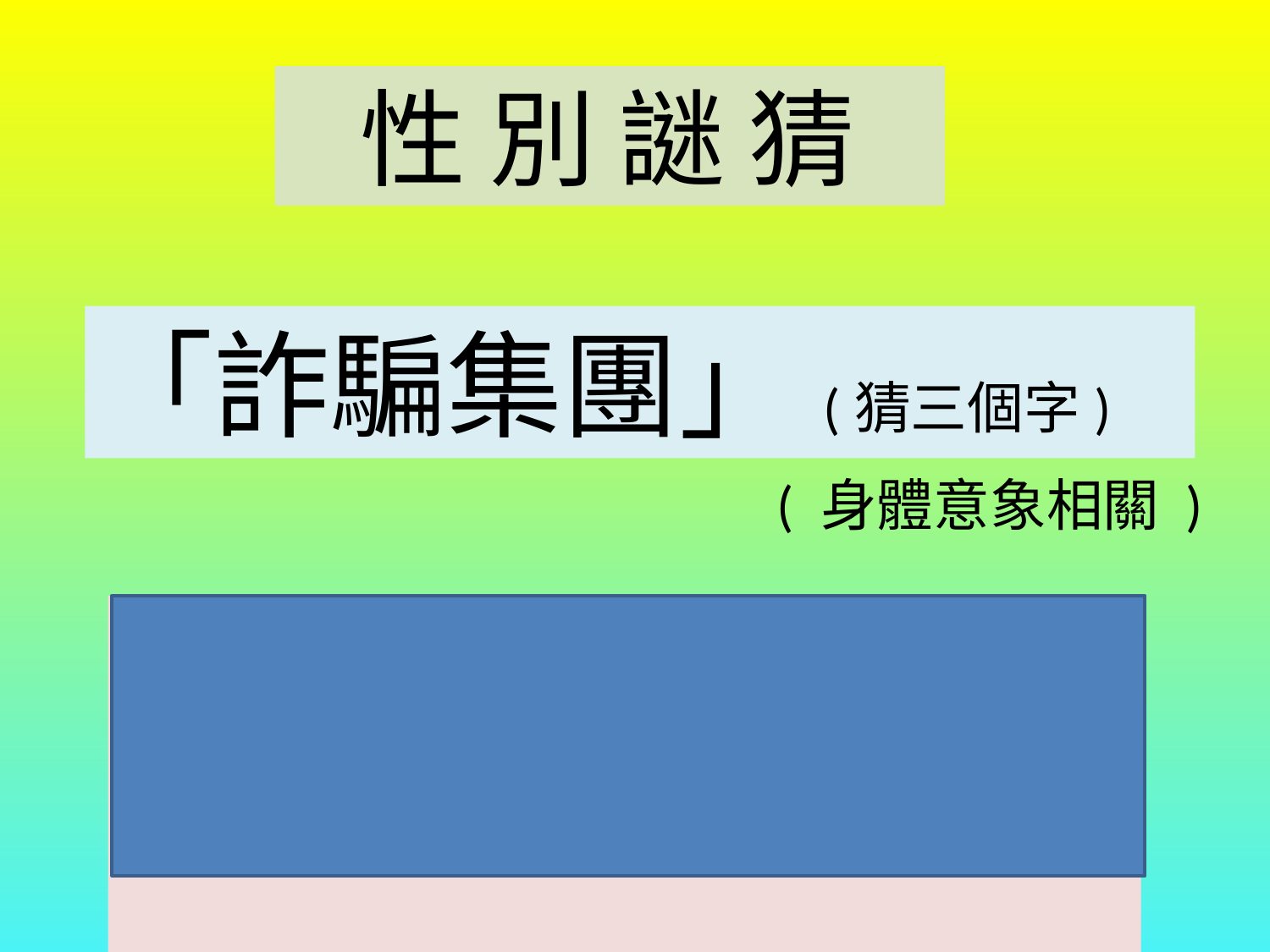

性 別 謎 猜
「詐騙集團」(猜三個字)
( 身體意象相關 )
ANS: 紙片人
    ( 因為他們只騙人 )